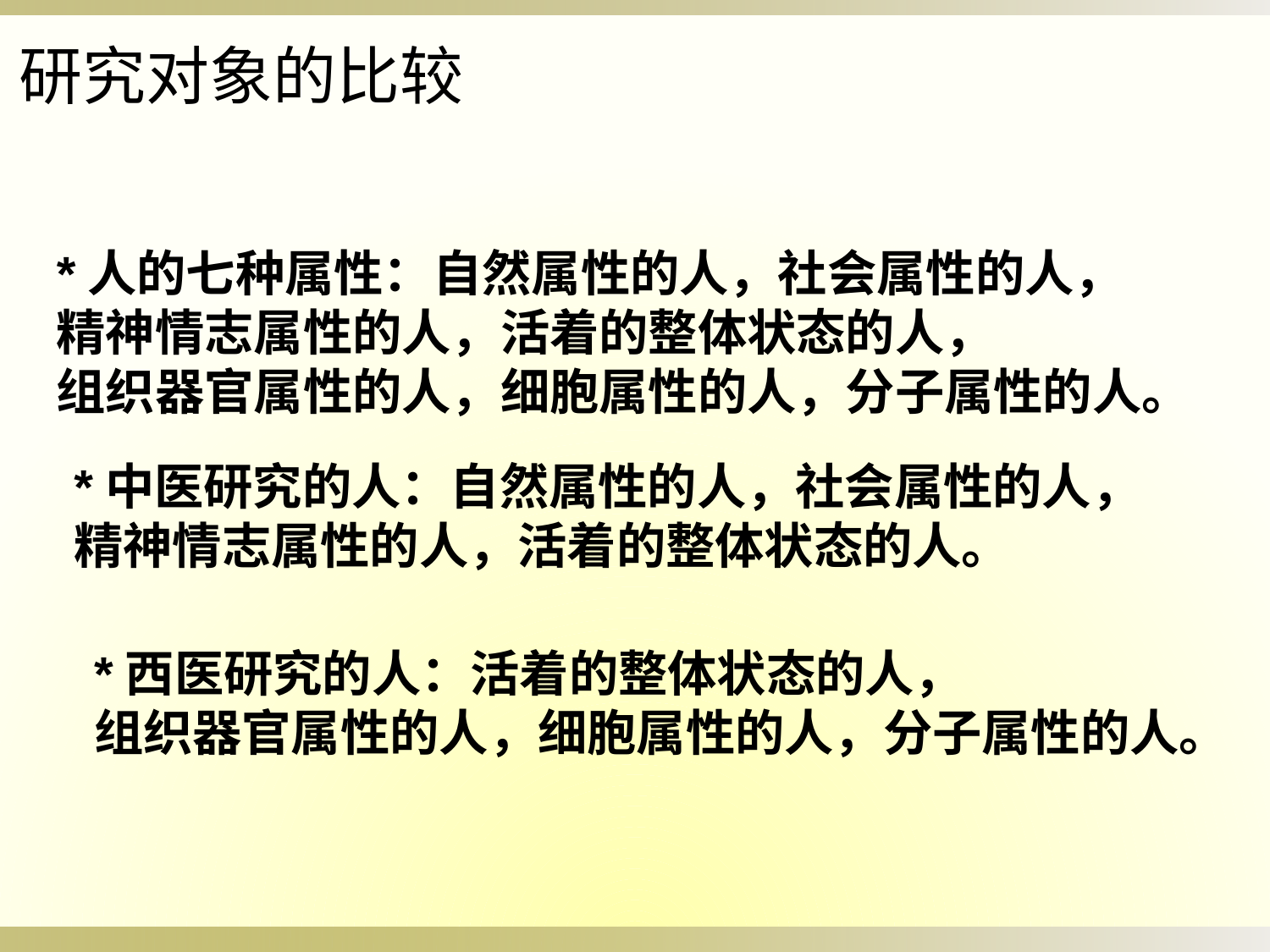

研究对象的比较
*人的七种属性：自然属性的人，社会属性的人，
精神情志属性的人，活着的整体状态的人，
组织器官属性的人，细胞属性的人，分子属性的人。
*中医研究的人：自然属性的人，社会属性的人，
精神情志属性的人，活着的整体状态的人。
*西医研究的人：活着的整体状态的人，
组织器官属性的人，细胞属性的人，分子属性的人。